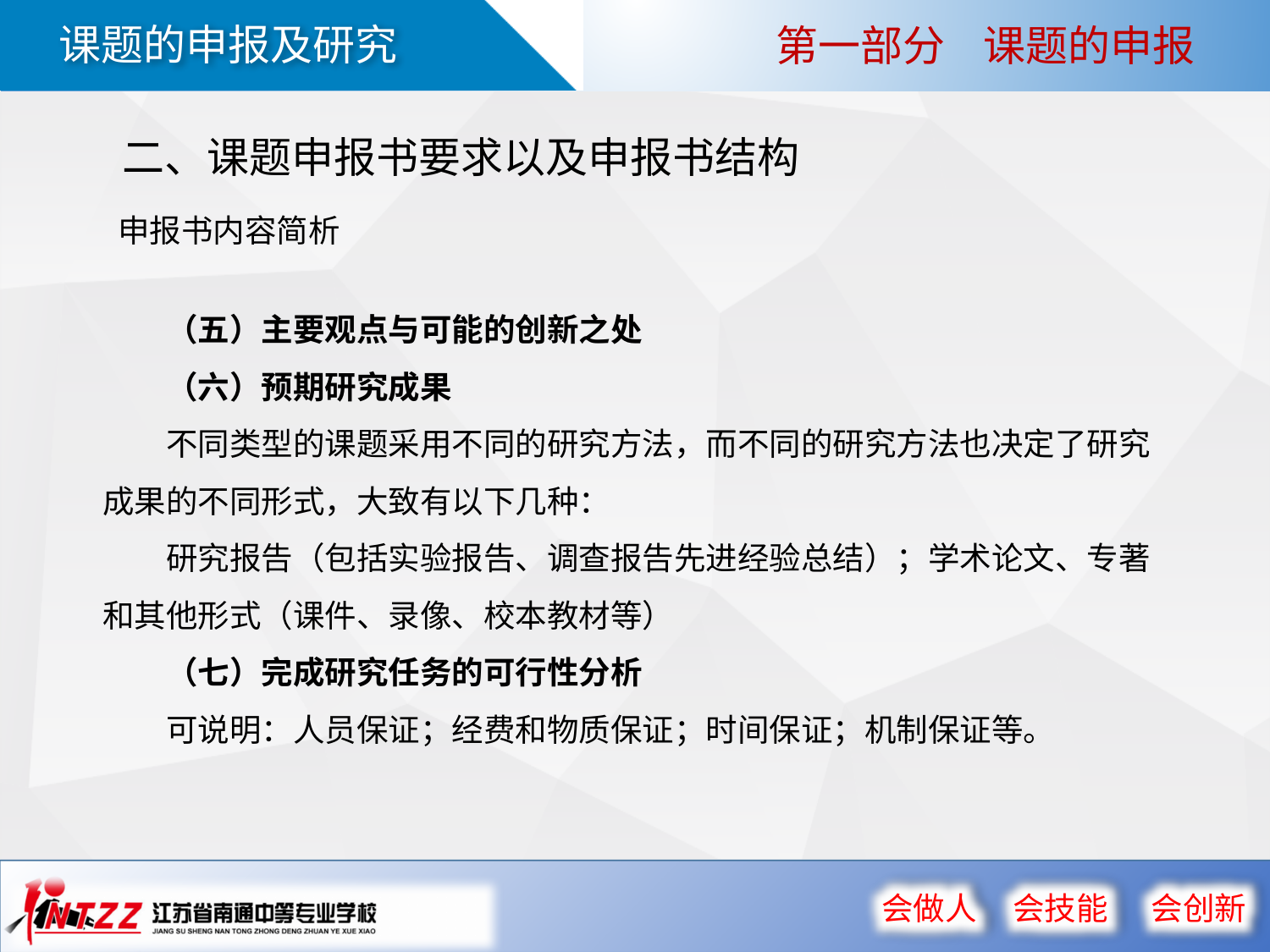

第一部分    课题的申报
二、课题申报书要求以及申报书结构
申报书内容简析
（五）主要观点与可能的创新之处
（六）预期研究成果
不同类型的课题采用不同的研究方法，而不同的研究方法也决定了研究成果的不同形式，大致有以下几种：
研究报告（包括实验报告、调查报告先进经验总结）；学术论文、专著和其他形式（课件、录像、校本教材等）
（七）完成研究任务的可行性分析
可说明：人员保证；经费和物质保证；时间保证；机制保证等。